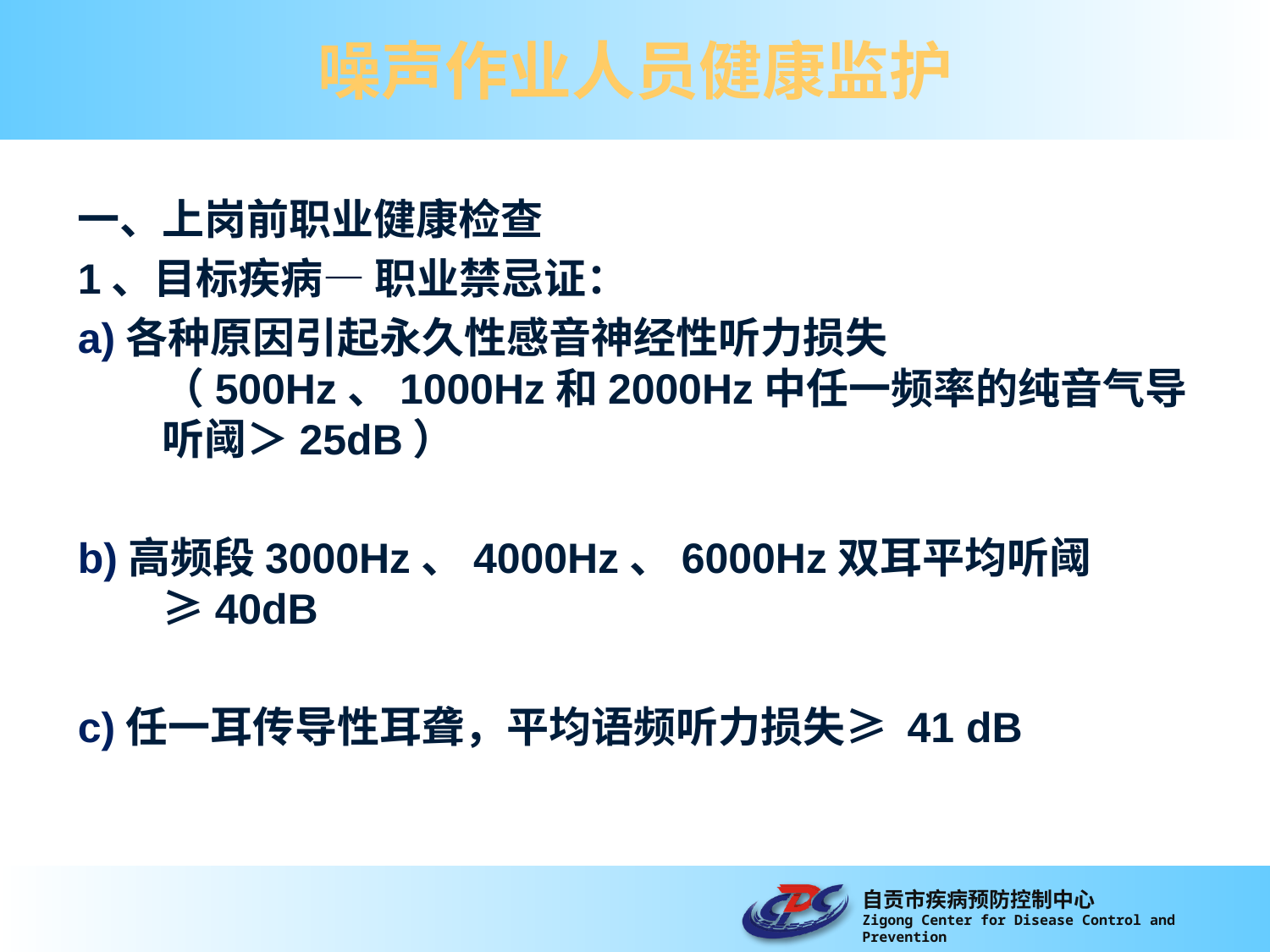

# 噪声作业人员健康监护
一、上岗前职业健康检查
1、目标疾病— 职业禁忌证：
a)各种原因引起永久性感音神经性听力损失（500Hz、1000Hz和2000Hz中任一频率的纯音气导听阈＞25dB）

b)高频段3000Hz、4000Hz、6000Hz双耳平均听阈≥40dB

c)任一耳传导性耳聋，平均语频听力损失≥ 41 dB
83